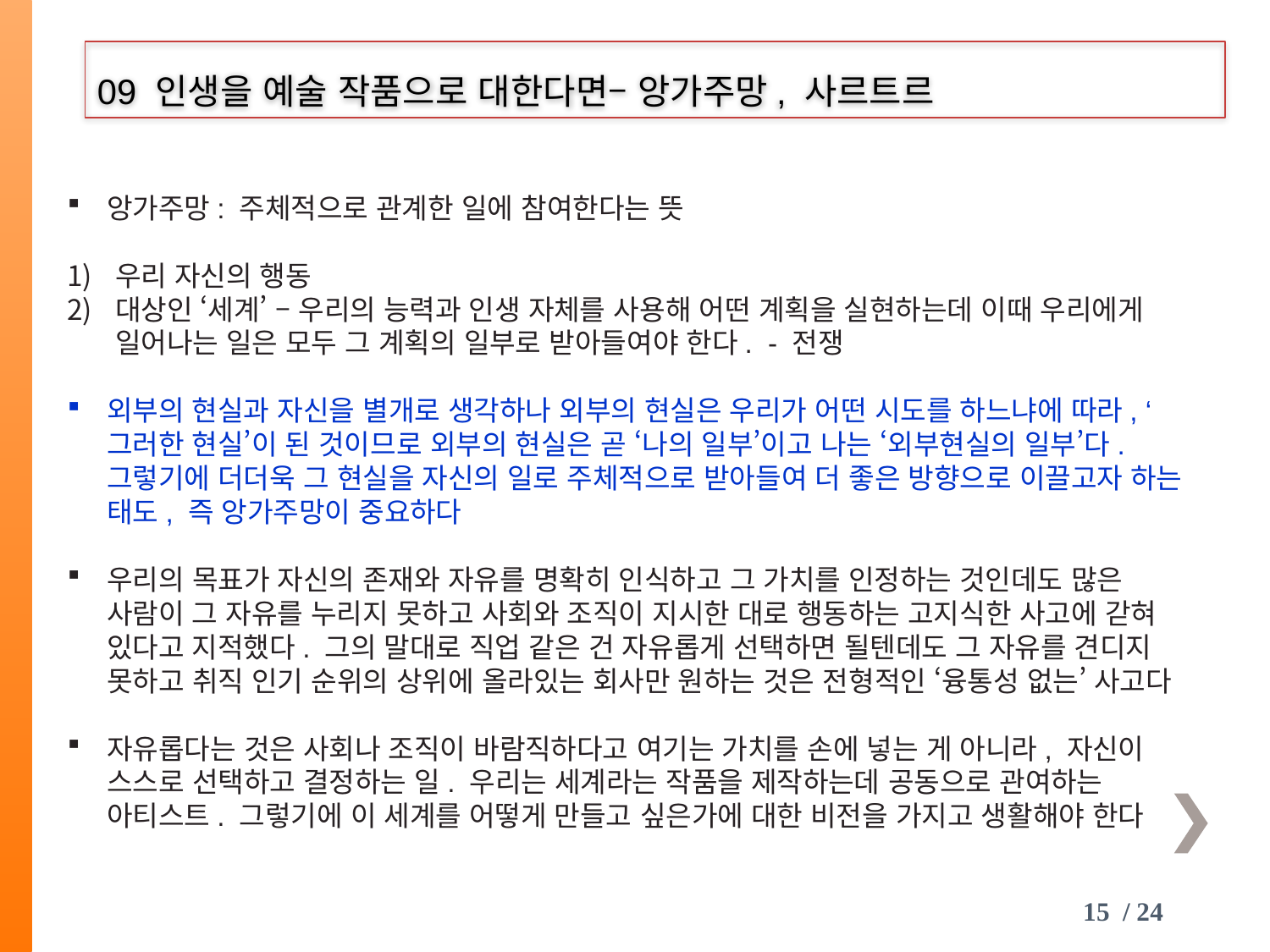

09 인생을 예술 작품으로 대한다면– 앙가주망, 사르트르

앙가주망: 주체적으로 관계한 일에 참여한다는 뜻

우리 자신의 행동
대상인 ‘세계’ – 우리의 능력과 인생 자체를 사용해 어떤 계획을 실현하는데 이때 우리에게 일어나는 일은 모두 그 계획의 일부로 받아들여야 한다.  - 전쟁

외부의 현실과 자신을 별개로 생각하나 외부의 현실은 우리가 어떤 시도를 하느냐에 따라, ‘그러한 현실’이 된 것이므로 외부의 현실은 곧 ‘나의 일부’이고 나는 ‘외부현실의 일부’다. 그렇기에 더더욱 그 현실을 자신의 일로 주체적으로 받아들여 더 좋은 방향으로 이끌고자 하는 태도, 즉 앙가주망이 중요하다

우리의 목표가 자신의 존재와 자유를 명확히 인식하고 그 가치를 인정하는 것인데도 많은 사람이 그 자유를 누리지 못하고 사회와 조직이 지시한 대로 행동하는 고지식한 사고에 갇혀 있다고 지적했다. 그의 말대로 직업 같은 건 자유롭게 선택하면 될텐데도 그 자유를 견디지 못하고 취직 인기 순위의 상위에 올라있는 회사만 원하는 것은 전형적인 ‘융통성 없는’ 사고다

자유롭다는 것은 사회나 조직이 바람직하다고 여기는 가치를 손에 넣는 게 아니라, 자신이 스스로 선택하고 결정하는 일. 우리는 세계라는 작품을 제작하는데 공동으로 관여하는 아티스트. 그렇기에 이 세계를 어떻게 만들고 싶은가에 대한 비전을 가지고 생활해야 한다
15  / 24